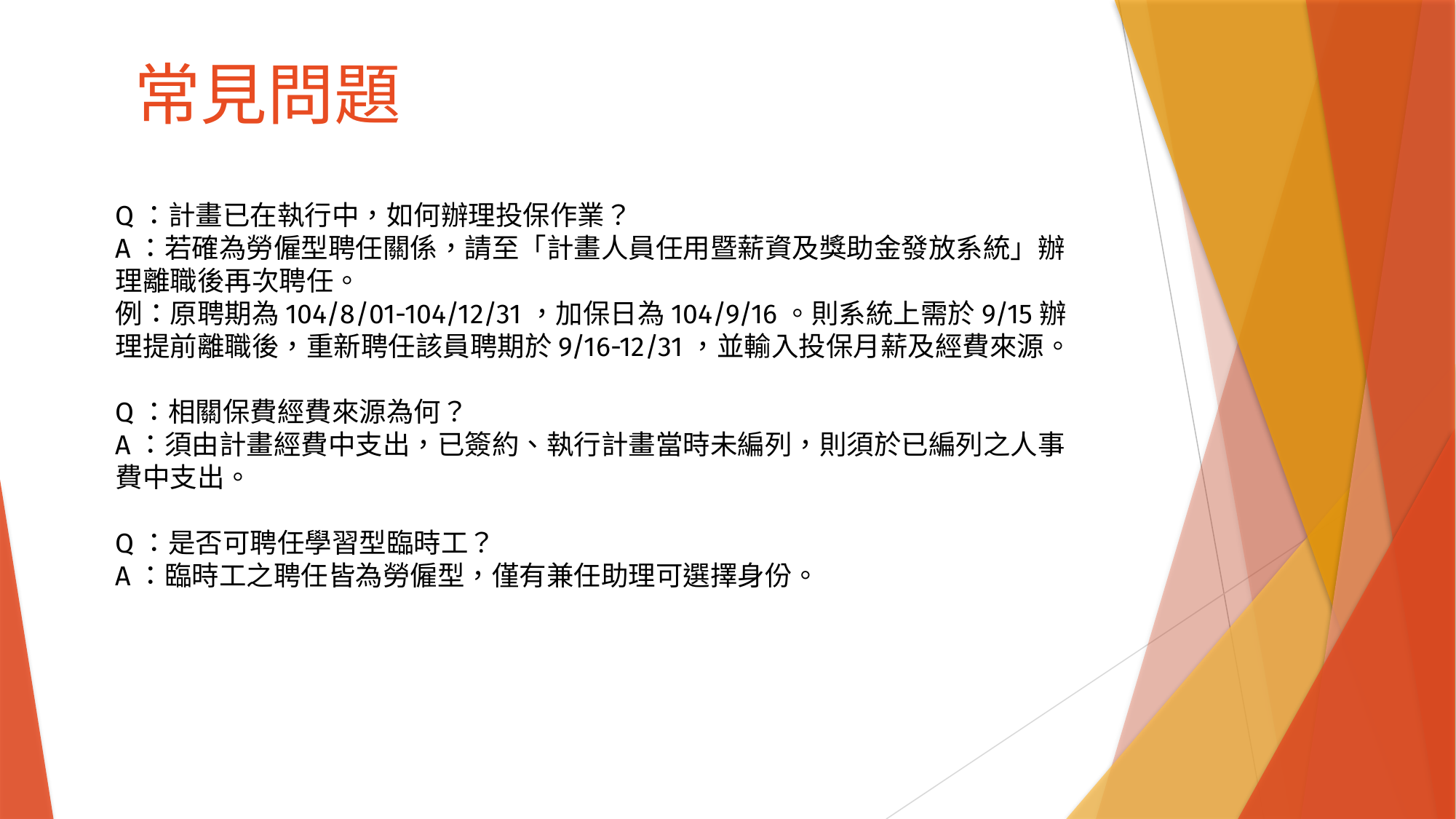

常見問題

Q：計畫已在執行中，如何辦理投保作業？
A：若確為勞僱型聘任關係，請至「計畫人員任用暨薪資及獎助金發放系統」辦理離職後再次聘任。
例：原聘期為104/8/01-104/12/31，加保日為104/9/16。則系統上需於9/15辦理提前離職後，重新聘任該員聘期於9/16-12/31，並輸入投保月薪及經費來源。

Q：相關保費經費來源為何？
A：須由計畫經費中支出，已簽約、執行計畫當時未編列，則須於已編列之人事費中支出。

Q：是否可聘任學習型臨時工？
A：臨時工之聘任皆為勞僱型，僅有兼任助理可選擇身份。